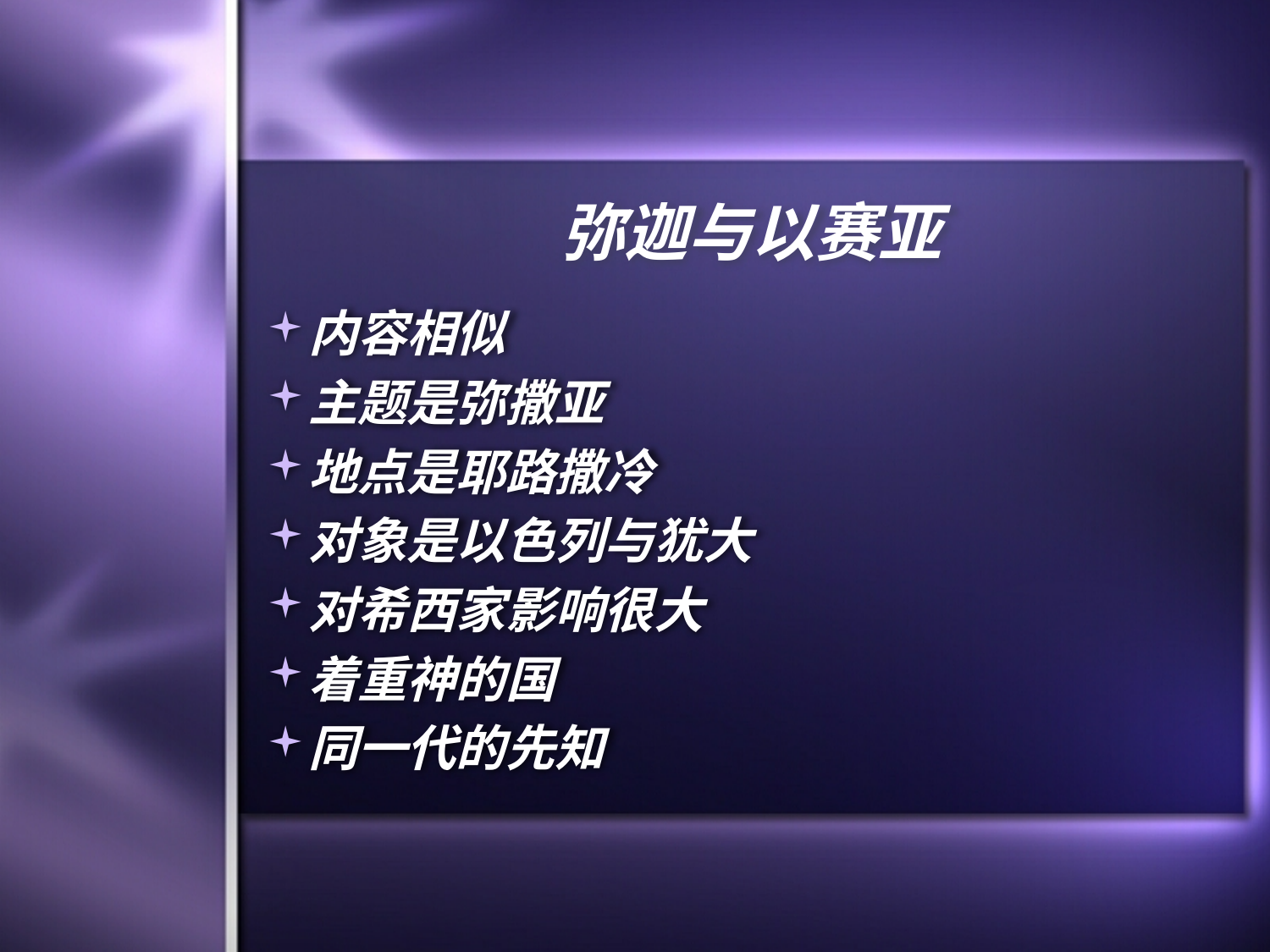

# 弥迦与以赛亚
内容相似
主题是弥撒亚
地点是耶路撒冷
对象是以色列与犹大
对希西家影响很大
着重神的国
同一代的先知